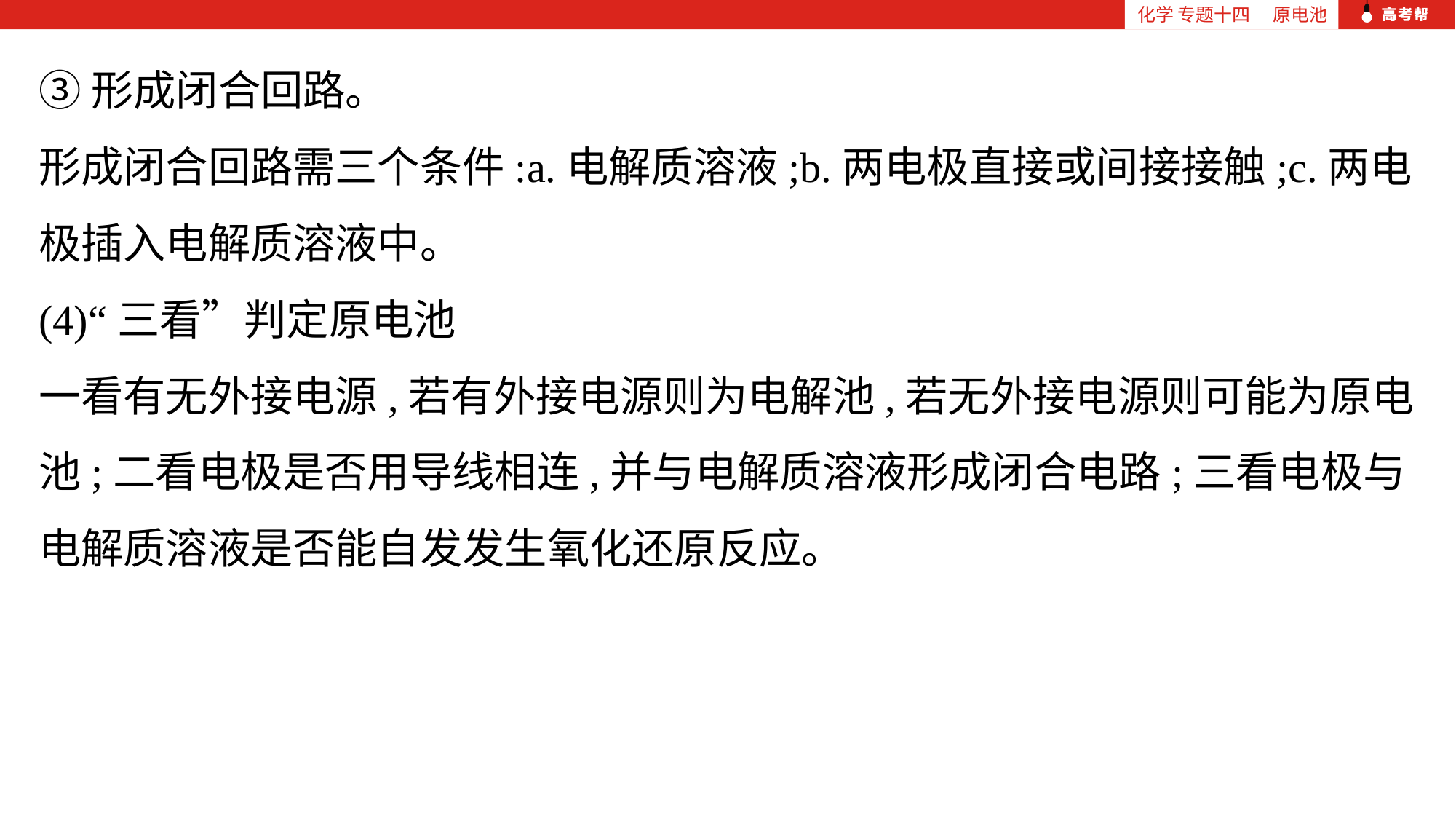

化学 专题十四 　原电池
③形成闭合回路。
形成闭合回路需三个条件:a.电解质溶液;b.两电极直接或间接接触;c.两电极插入电解质溶液中。
(4)“三看”判定原电池
一看有无外接电源,若有外接电源则为电解池,若无外接电源则可能为原电池;二看电极是否用导线相连,并与电解质溶液形成闭合电路;三看电极与电解质溶液是否能自发发生氧化还原反应。